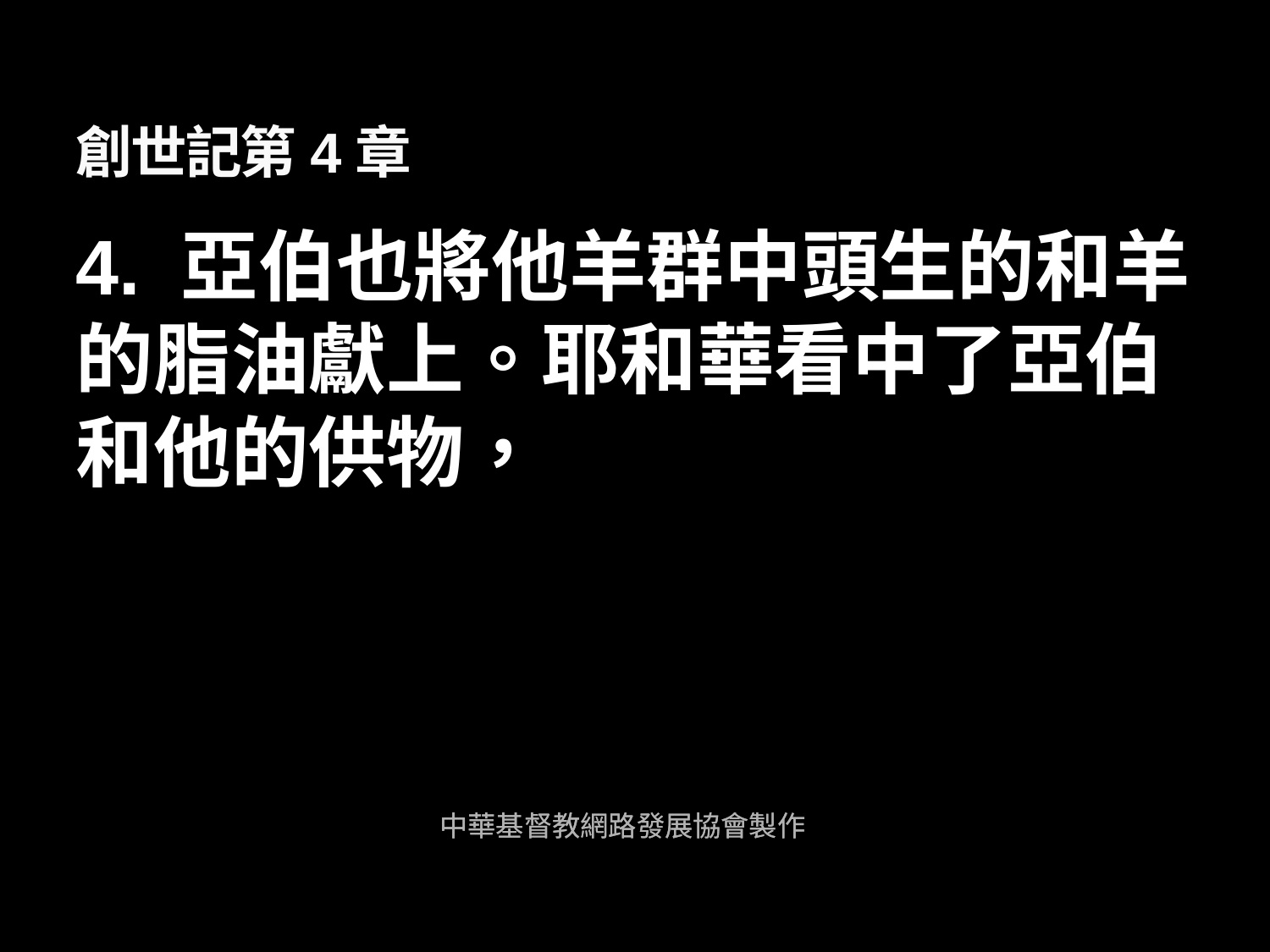

# 創世記第4章
4. 亞伯也將他羊群中頭生的和羊的脂油獻上。耶和華看中了亞伯和他的供物，